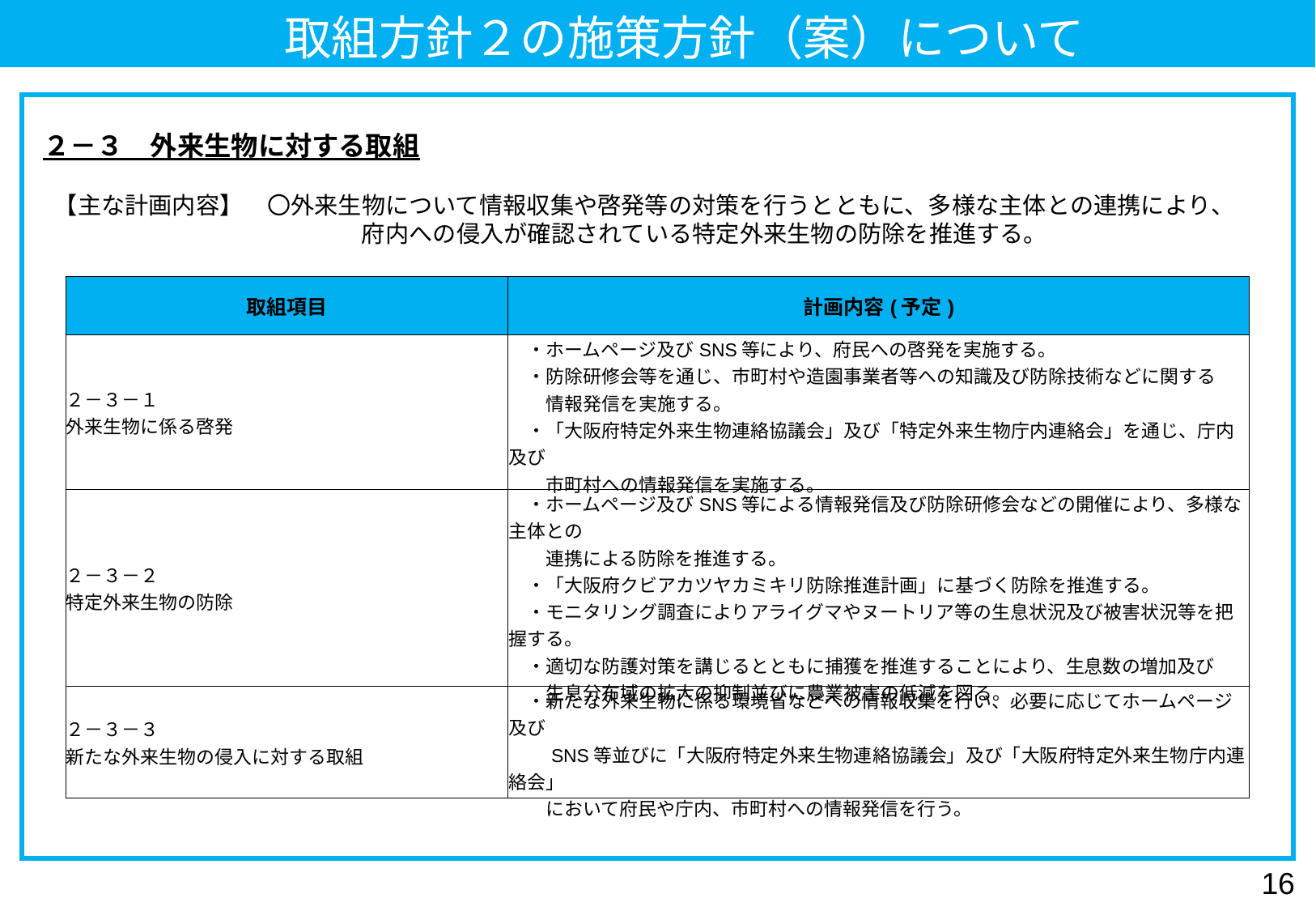

取組方針２の施策方針（案）について

２－３　外来生物に対する取組
【主な計画内容】　〇外来生物について情報収集や啓発等の対策を行うとともに、多様な主体との連携により、
　　　　　　　　　　　　　府内への侵入が確認されている特定外来生物の防除を推進する。
| 取組項目 | 計画内容(予定) |
| --- | --- |
| ２－３－１ 外来生物に係る啓発 | ・ホームページ及びSNS等により、府民への啓発を実施する。 　・防除研修会等を通じ、市町村や造園事業者等への知識及び防除技術などに関する 　　情報発信を実施する。 　・「大阪府特定外来生物連絡協議会」及び「特定外来生物庁内連絡会」を通じ、庁内及び 　　市町村への情報発信を実施する。 |
| ２－３－２ 特定外来生物の防除 | ・ホームページ及びSNS等による情報発信及び防除研修会などの開催により、多様な主体との 　　連携による防除を推進する。 　・「大阪府クビアカツヤカミキリ防除推進計画」に基づく防除を推進する。 　・モニタリング調査によりアライグマやヌートリア等の生息状況及び被害状況等を把握する。 　・適切な防護対策を講じるとともに捕獲を推進することにより、生息数の増加及び 　　生息分布域の拡大の抑制並びに農業被害の低減を図る。 |
| ２－３－３ 新たな外来生物の侵入に対する取組 | ・新たな外来生物に係る環境省などへの情報収集を行い、必要に応じてホームページ及び 　　SNS等並びに「大阪府特定外来生物連絡協議会」及び「大阪府特定外来生物庁内連絡会」 　　において府民や庁内、市町村への情報発信を行う。 |
16